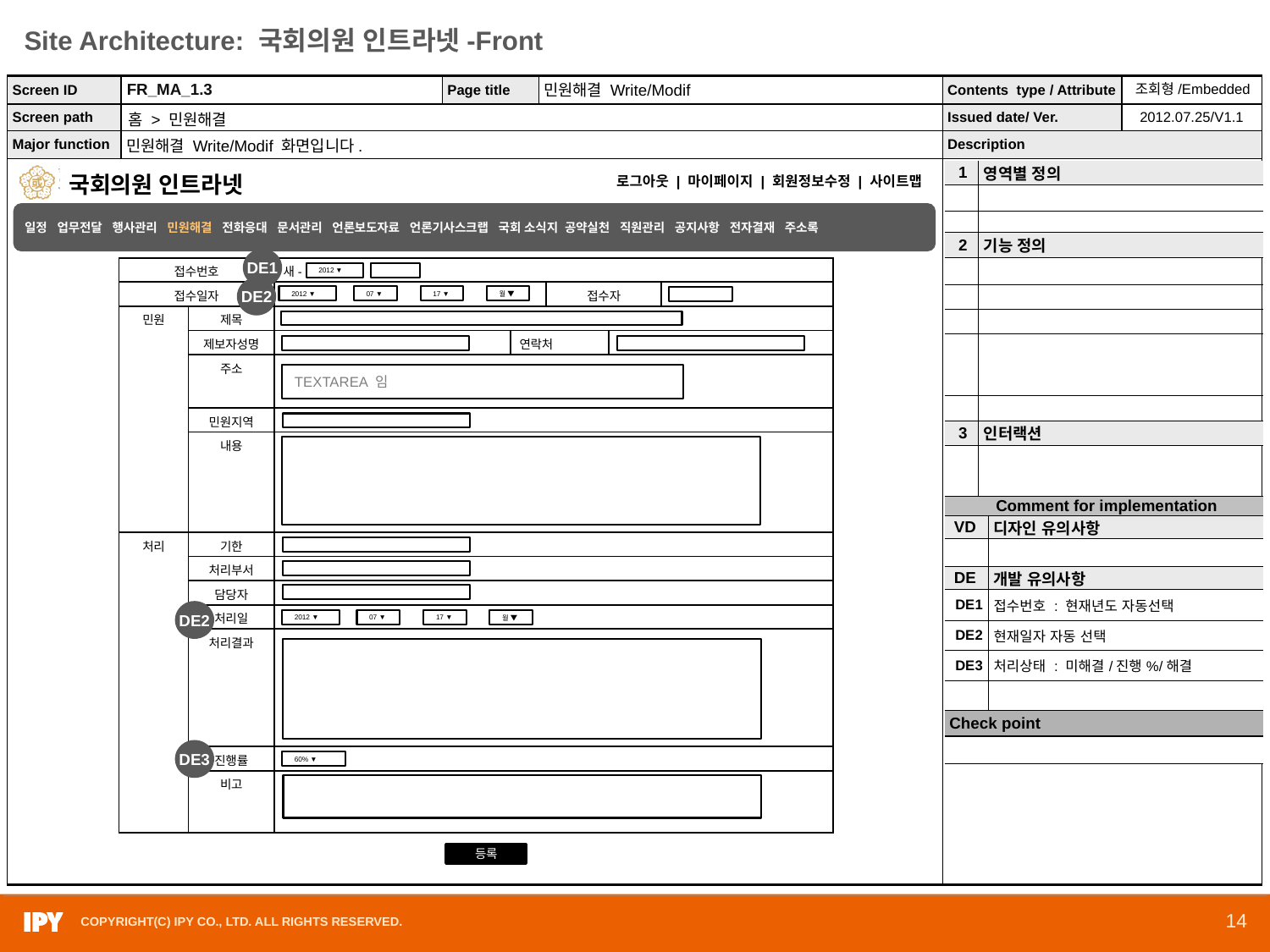

FR_MA_1.3
민원해결 Write/Modif
조회형/Embedded
홈 > 민원해결
민원해결 Write/Modif 화면입니다.
| 1 | 영역별 정의 |  |
| --- | --- | --- |
|  |  |  |
|  |  |  |
| 2 | 기능 정의 |  |
|  |  |  |
|  |  |  |
|  |  |  |
|  |  |  |
|  |  |  |
| 3 | 인터랙션 |  |
|  |  |  |
| Comment for implementation |  |  |
| VD |  | 디자인 유의사항 |
|  |  |  |
| DE |  | 개발 유의사항 |
| DE1 |  | 접수번호 : 현재년도 자동선택 |
| DE2 |  | 현재일자 자동 선택 |
| DE3 |  | 처리상태 : 미해결/진행%/해결 |
|  |  |  |
| Check point |  |  |
|  |  |  |
일정   업무전달   행사관리   민원해결   전화응대   문서관리   언론보도자료   언론기사스크랩   국회 소식지  공약실천   직원관리   공지사항   전자결재   주소록
DE1
| 접수번호 |  | 새- - |  |  |  |  |
| --- | --- | --- | --- | --- | --- | --- |
| 접수일자 |  | 년 월 일 |  | 접수자 |  |  |
| 민원 | 제목 |  |  |  |  |  |
|  | 제보자성명 |  | 연락처 |  |  |  |
|  | 주소 |  |  |  |  |  |
|  | 민원지역 |  |  |  |  |  |
|  | 내용 |  |  |  |  |  |
| 처리 | 기한 |  |  |  |  |  |
|  | 처리부서 |  |  |  |  |  |
|  | 담당자 |  |  |  |  |  |
|  | 처리일 | 년 월 일 |  |  |  |  |
|  | 처리결과 |  |  |  |  |  |
|  | 진행률 |  |  |  |  |  |
|  | 비고 |  |  |  |  |  |

2012 ▼
DE2
2012 ▼
07 ▼
17 ▼
월 ▼

TEXTAREA 임

DE2
2012 ▼
07 ▼
17 ▼
월 ▼

DE3
60% ▼

등록
14